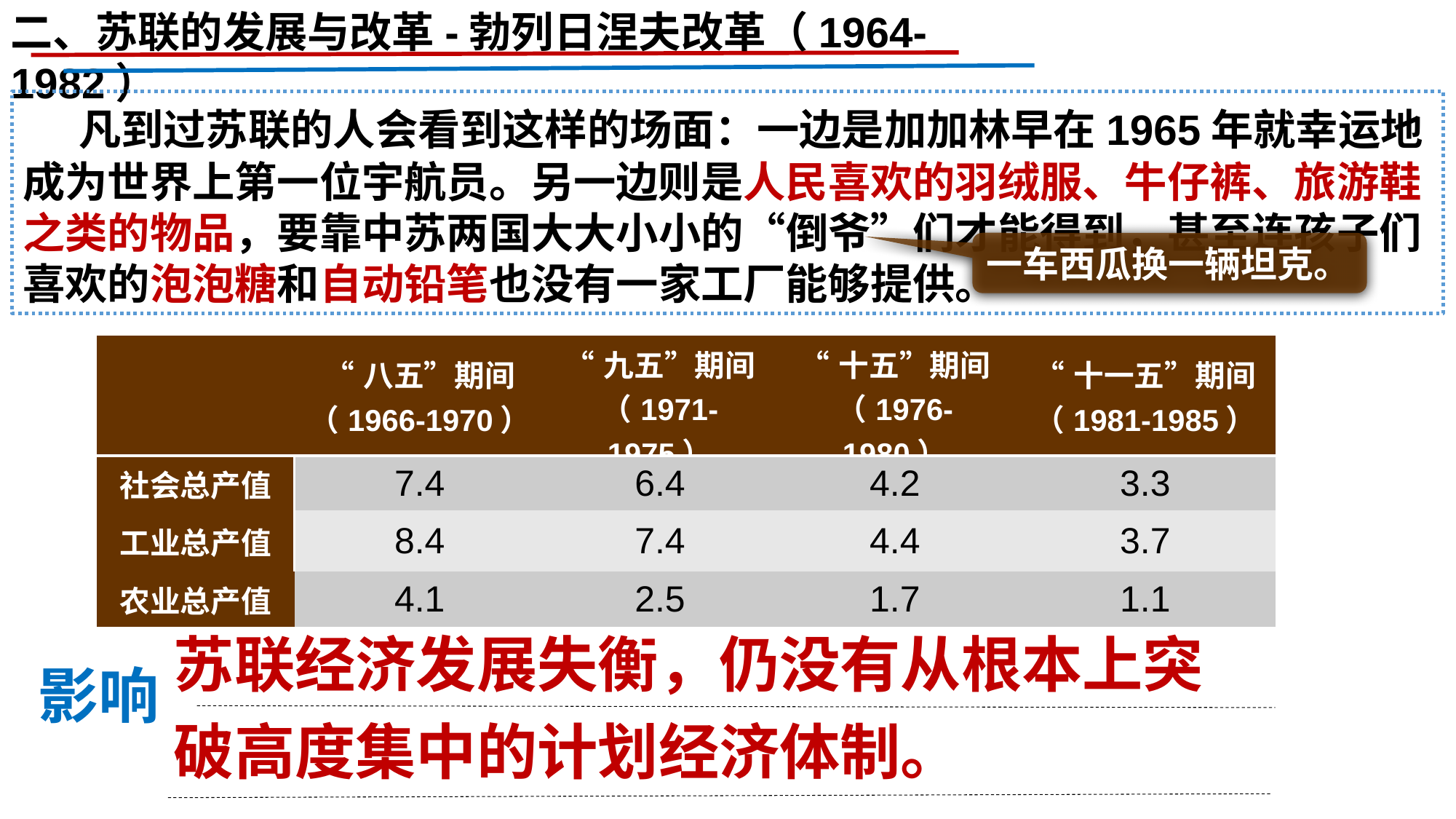

二、苏联的发展与改革-勃列日涅夫改革（1964-1982）
    凡到过苏联的人会看到这样的场面：一边是加加林早在1965年就幸运地成为世界上第一位宇航员。另一边则是人民喜欢的羽绒服、牛仔裤、旅游鞋之类的物品，要靠中苏两国大大小小的“倒爷”们才能得到，甚至连孩子们喜欢的泡泡糖和自动铅笔也没有一家工厂能够提供。
一车西瓜换一辆坦克。
|  | “八五”期间（1966-1970） | “九五”期间（1971-1975） | “十五”期间（1976-1980） | “十一五”期间（1981-1985） |
| --- | --- | --- | --- | --- |
| 社会总产值 | 7.4 | 6.4 | 4.2 | 3.3 |
| 工业总产值 | 8.4 | 7.4 | 4.4 | 3.7 |
| 农业总产值 | 4.1 | 2.5 | 1.7 | 1.1 |
苏联经济发展失衡，仍没有从根本上突破高度集中的计划经济体制。
影响